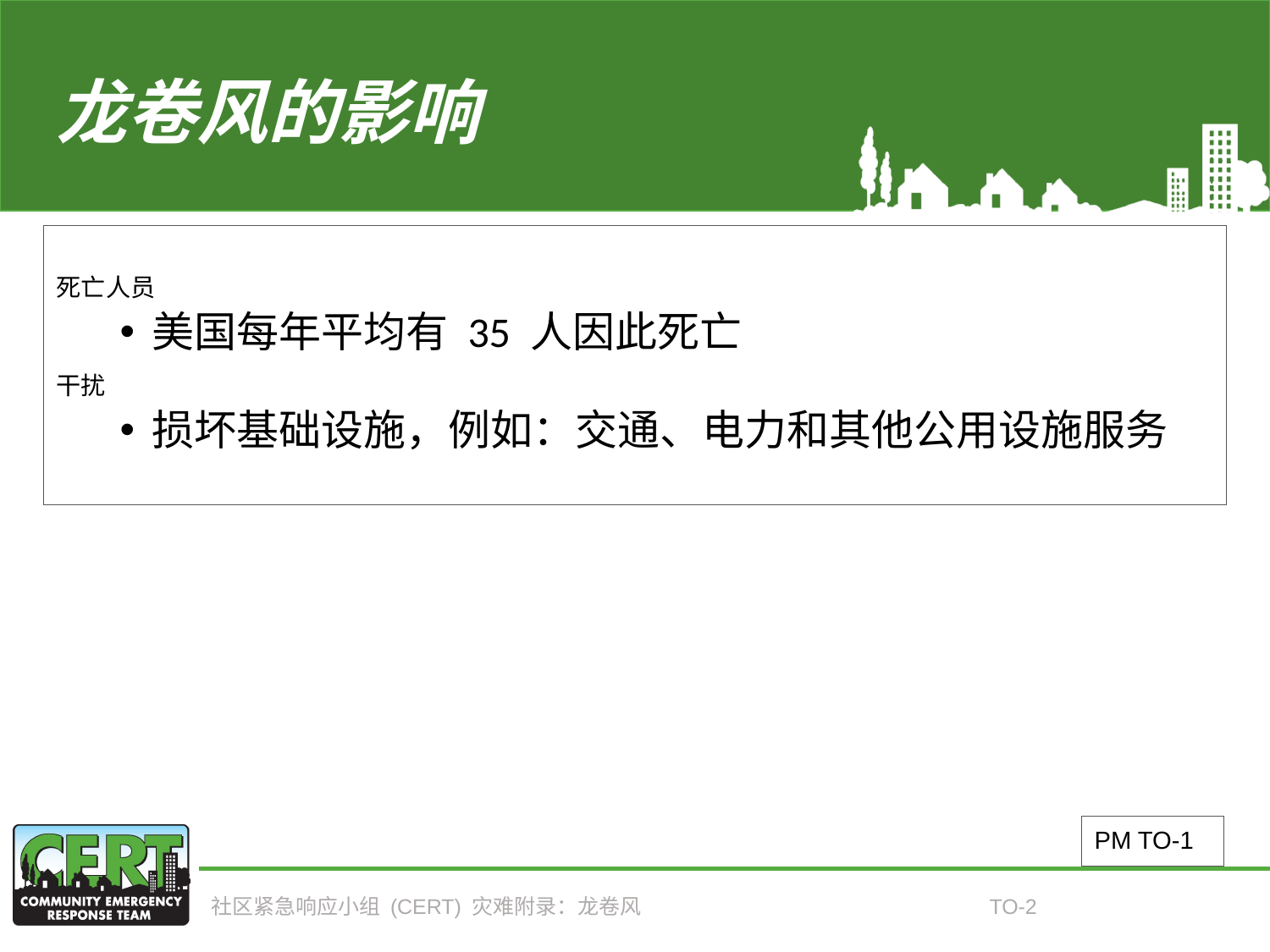

# 龙卷风的影响
死亡人员
美国每年平均有 35 人因此死亡
干扰
损坏基础设施，例如：交通、电力和其他公用设施服务
PM TO-1
社区紧急响应小组 (CERT) 灾难附录：龙卷风
TO-2